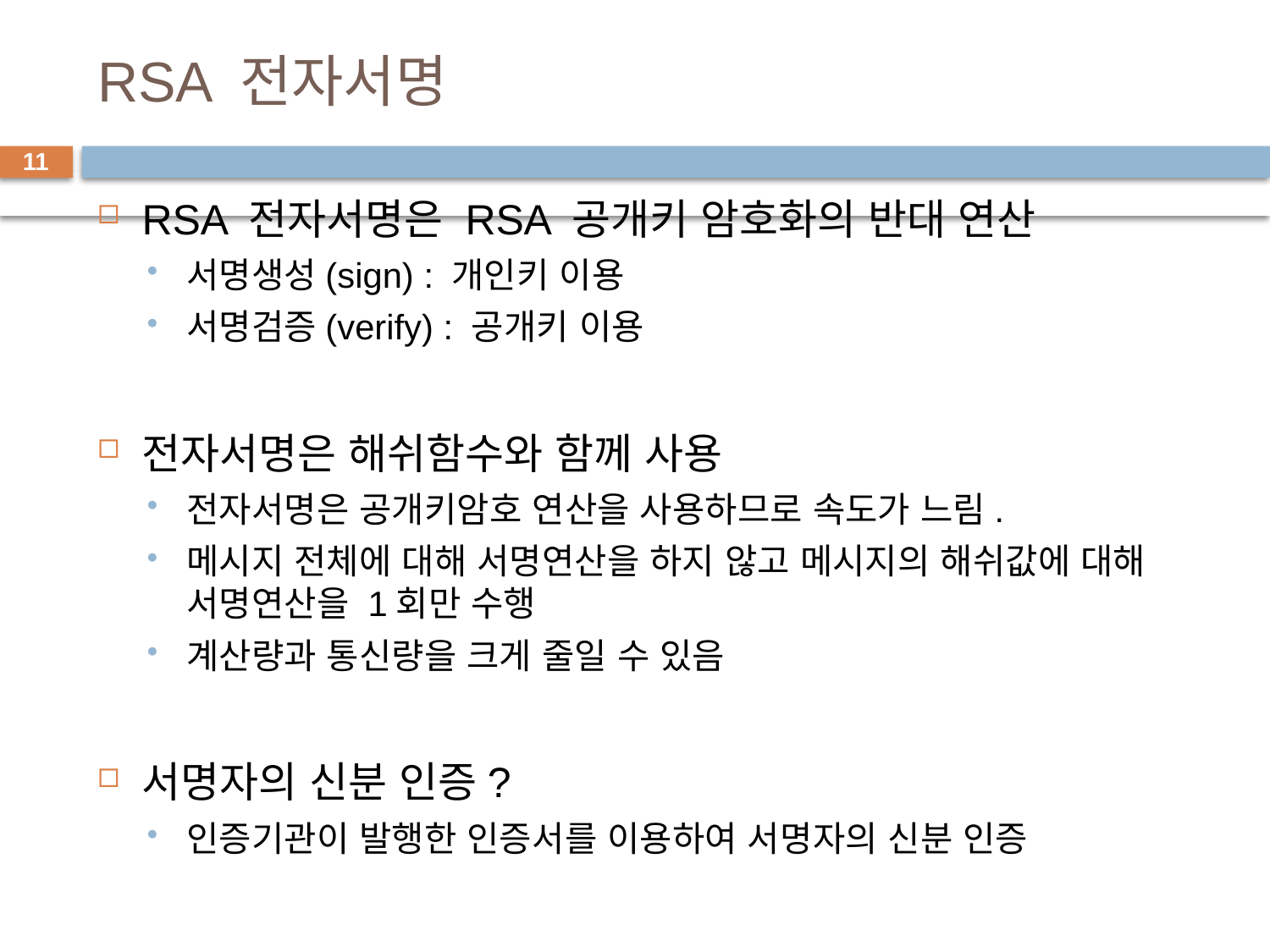

# RSA 전자서명
11
RSA 전자서명은 RSA 공개키 암호화의 반대 연산
서명생성(sign) : 개인키 이용
서명검증(verify) : 공개키 이용

전자서명은 해쉬함수와 함께 사용
전자서명은 공개키암호 연산을 사용하므로 속도가 느림.
메시지 전체에 대해 서명연산을 하지 않고 메시지의 해쉬값에 대해 서명연산을 1회만 수행
계산량과 통신량을 크게 줄일 수 있음

서명자의 신분 인증?
인증기관이 발행한 인증서를 이용하여 서명자의 신분 인증